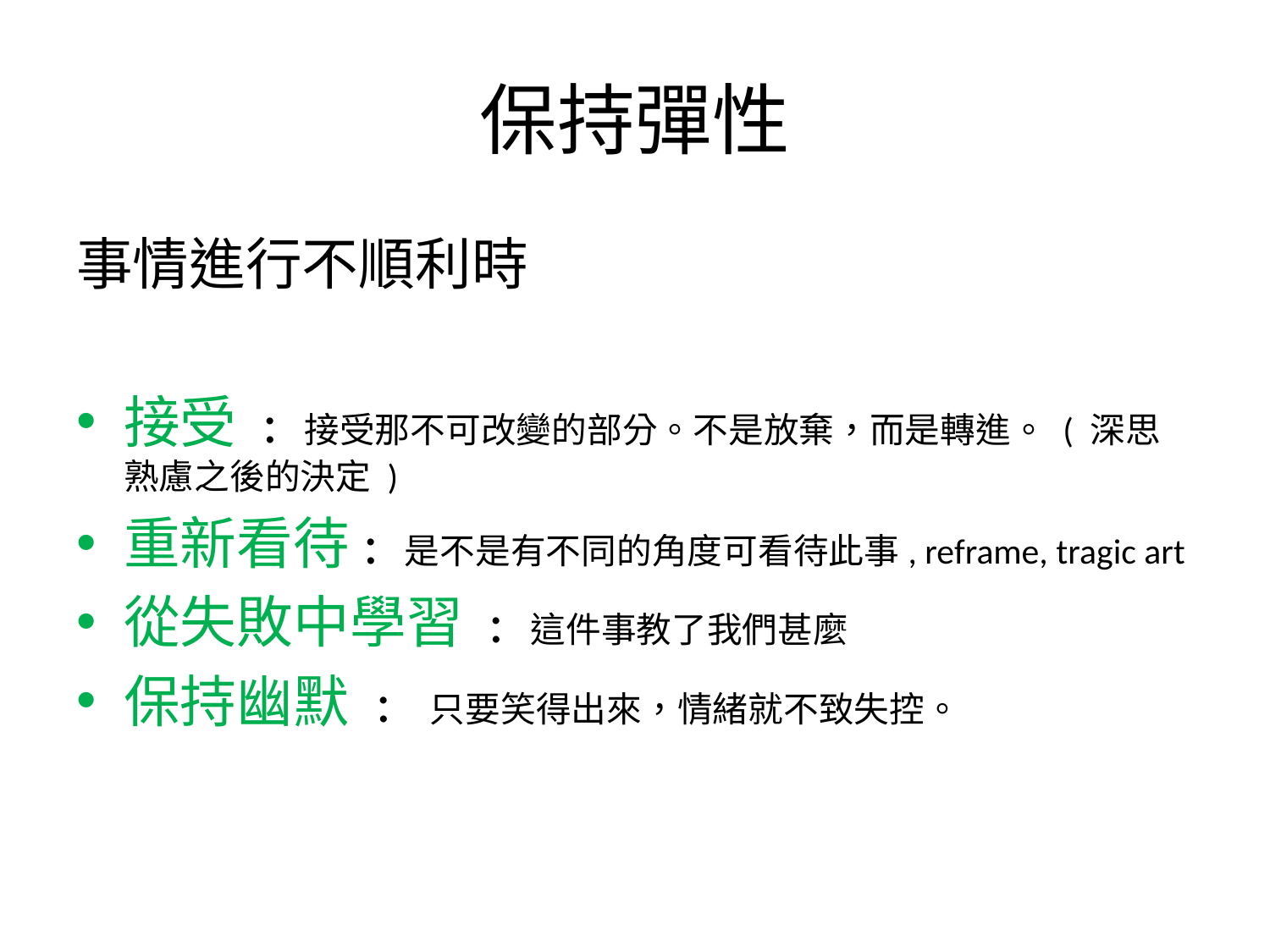

# 保持彈性
事情進行不順利時

接受 : 接受那不可改變的部分。不是放棄，而是轉進。 ( 深思熟慮之後的決定 )
重新看待: 是不是有不同的角度可看待此事, reframe, tragic art
從失敗中學習 : 這件事教了我們甚麼
保持幽默 :  只要笑得出來，情緒就不致失控。